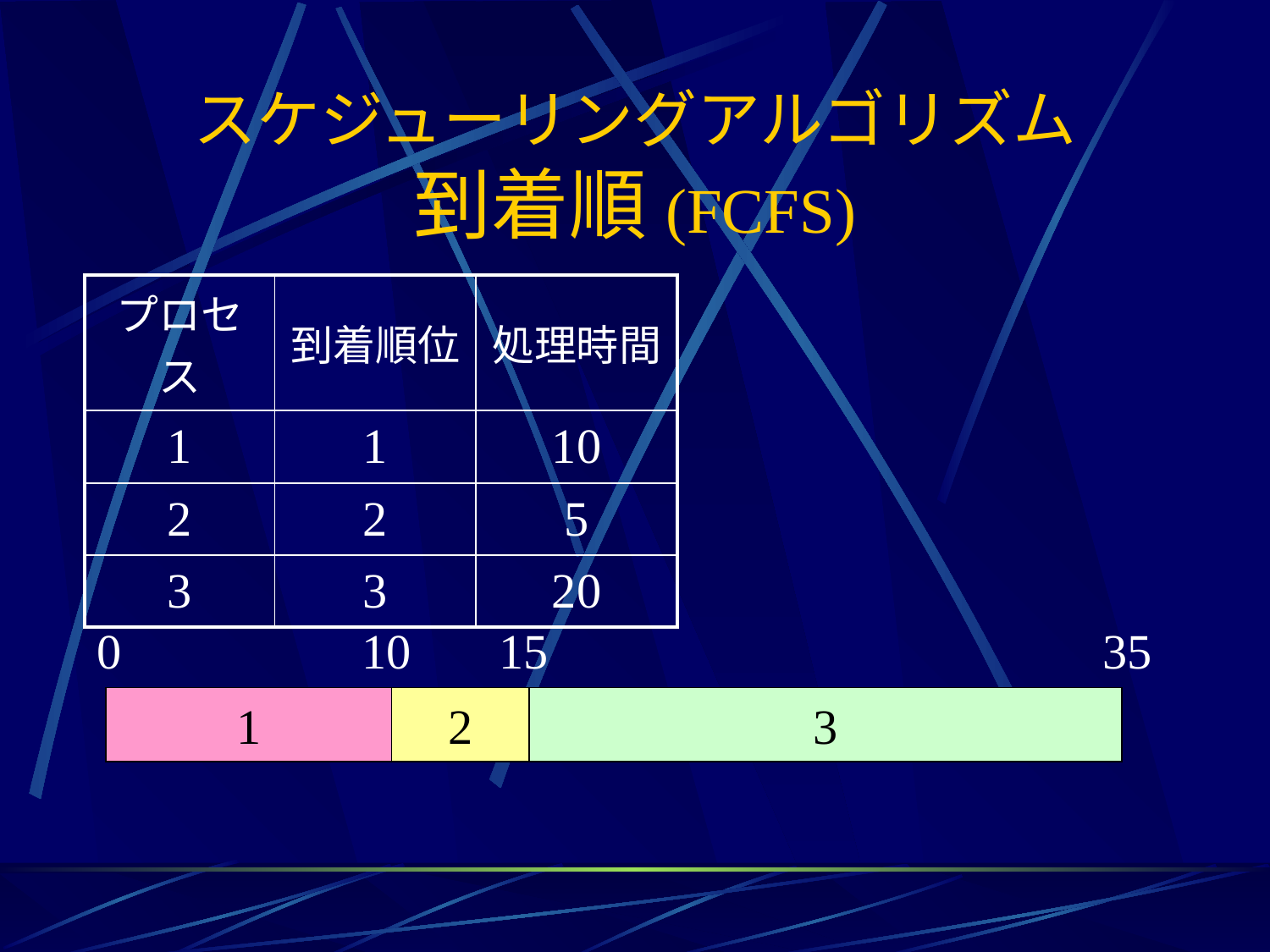

# スケジューリングアルゴリズム 到着順(FCFS)
| プロセス | 到着順位 | 処理時間 |
| --- | --- | --- |
| 1 | 1 | 10 |
| 2 | 2 | 5 |
| 3 | 3 | 20 |
0
10
1
15
2
35
3